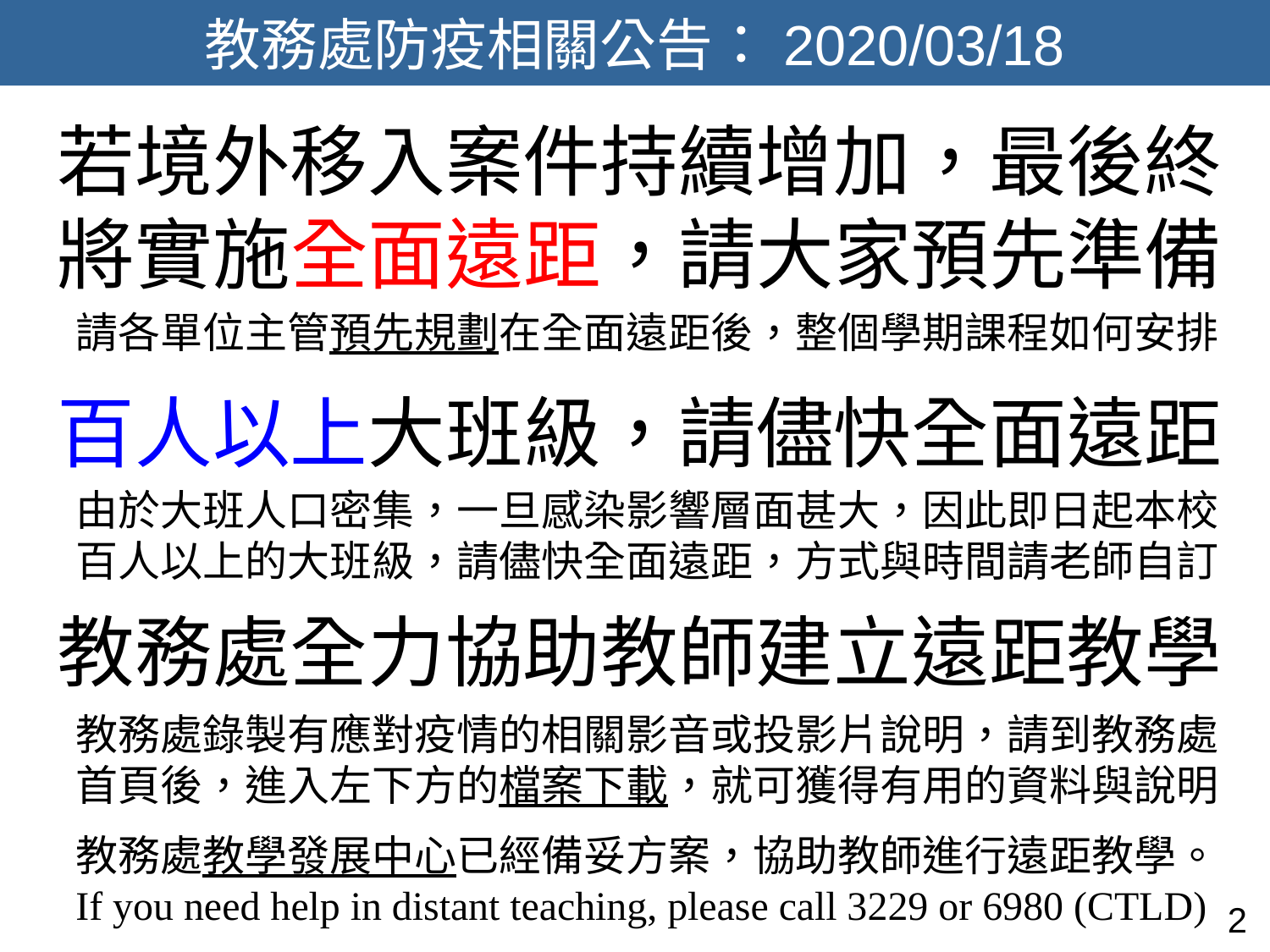

教務處防疫相關公告：2020/03/18
若境外移入案件持續增加，最後終將實施全面遠距，請大家預先準備
請各單位主管預先規劃在全面遠距後，整個學期課程如何安排
百人以上大班級，請儘快全面遠距
由於大班人口密集，一旦感染影響層面甚大，因此即日起本校百人以上的大班級，請儘快全面遠距，方式與時間請老師自訂
教務處全力協助教師建立遠距教學
教務處錄製有應對疫情的相關影音或投影片說明，請到教務處首頁後，進入左下方的檔案下載，就可獲得有用的資料與說明
教務處教學發展中心已經備妥方案，協助教師進行遠距教學。
If you need help in distant teaching, please call 3229 or 6980 (CTLD)
2